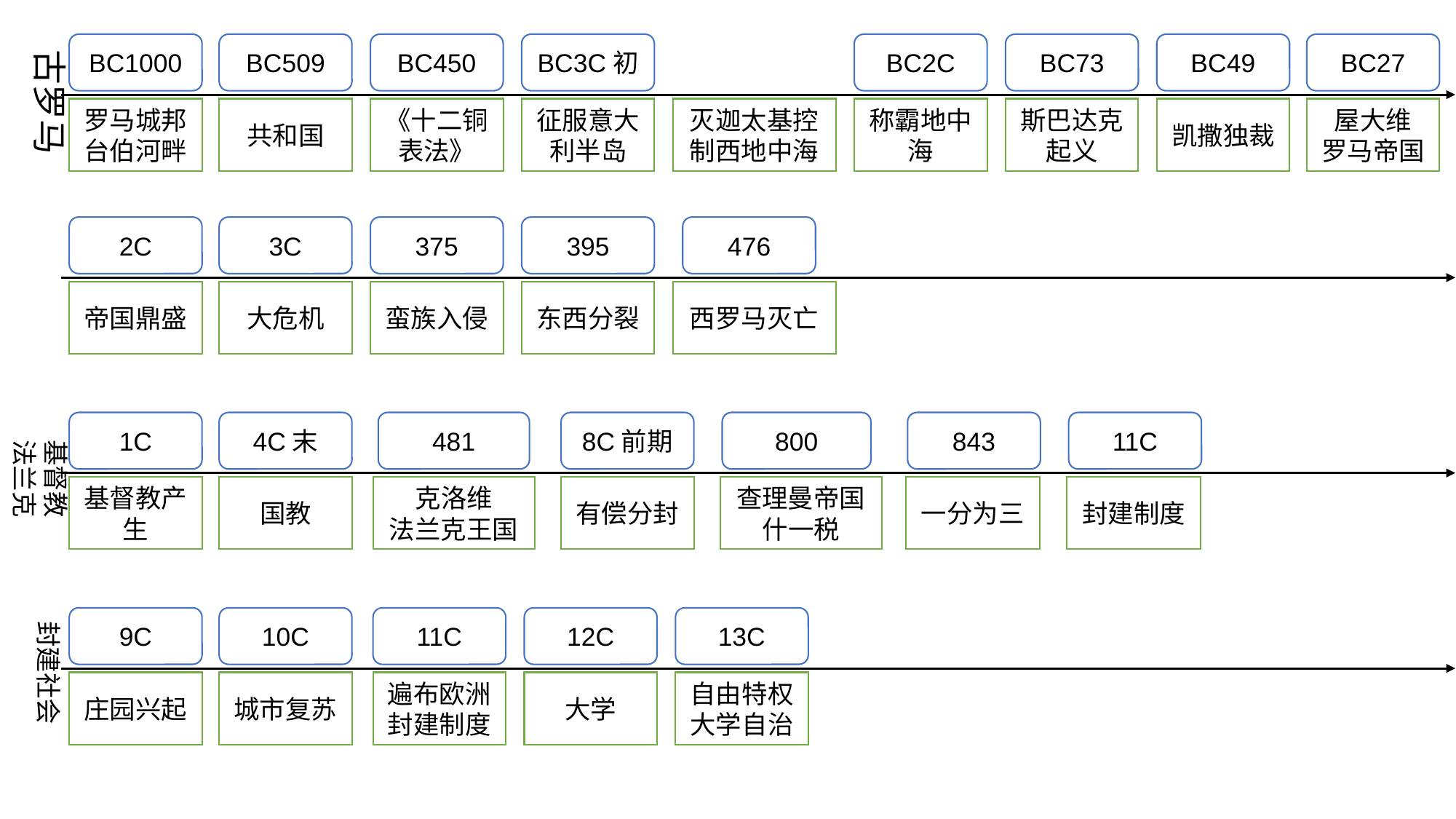

古罗马
BC2C
BC73
BC49
BC27
BC1000
BC509
BC450
BC3C初
灭迦太基控制西地中海
称霸地中海
斯巴达克起义
凯撒独裁
屋大维
罗马帝国
罗马城邦
台伯河畔
共和国
《十二铜表法》
征服意大利半岛
476
2C
3C
375
395
西罗马灭亡
帝国鼎盛
大危机
蛮族入侵
东西分裂
基督教
法兰克
800
843
11C
481
8C前期
1C
4C末
查理曼帝国
什一税
一分为三
封建制度
有偿分封
基督教产生
国教
克洛维
法兰克王国
封建社会
10C
12C
9C
11C
13C
城市复苏
大学
庄园兴起
遍布欧洲
封建制度
自由特权
大学自治